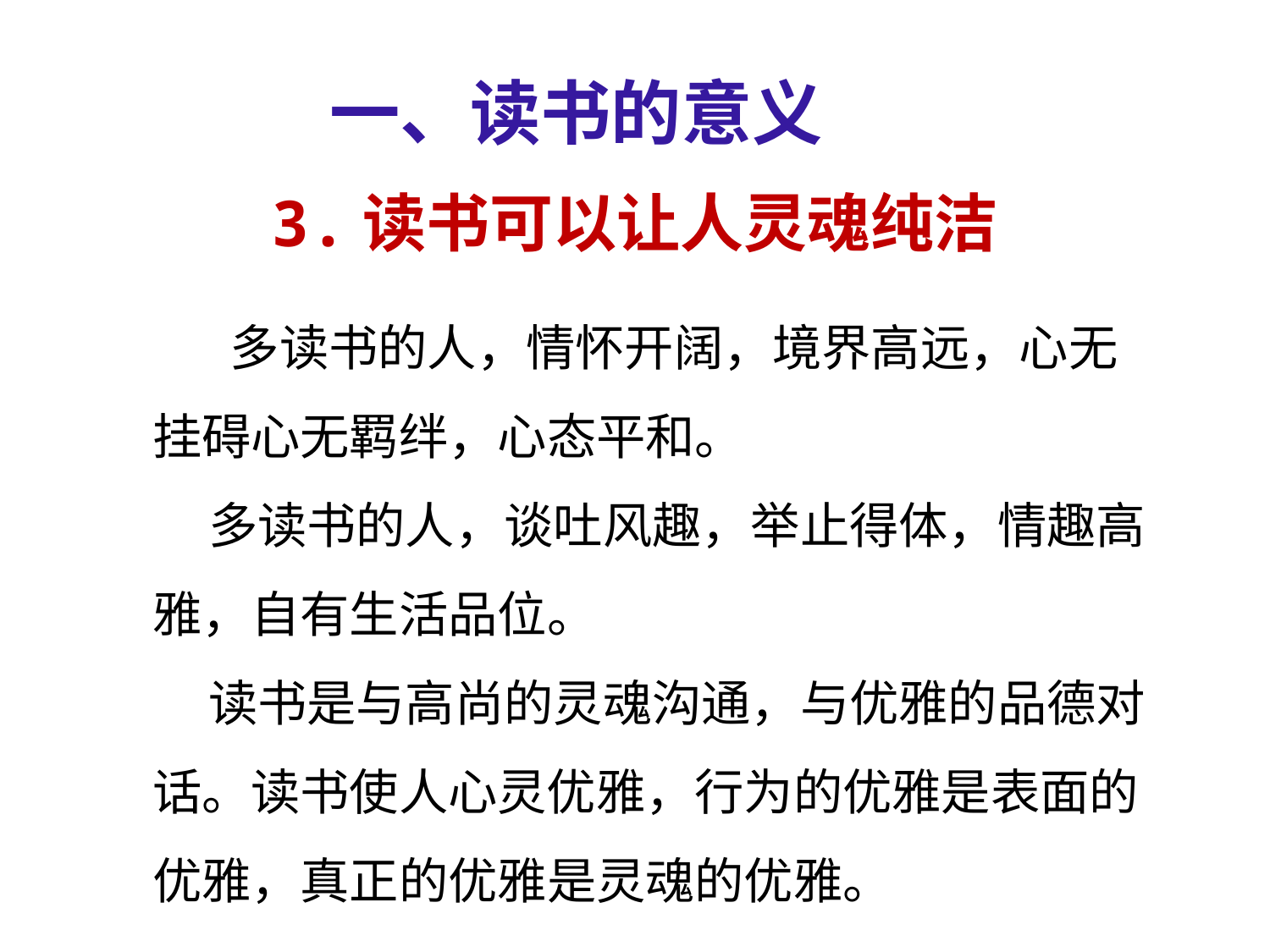

一、读书的意义
 3.读书可以让人灵魂纯洁
      多读书的人，情怀开阔，境界高远，心无挂碍心无羁绊，心态平和。
    多读书的人，谈吐风趣，举止得体，情趣高雅，自有生活品位。
    读书是与高尚的灵魂沟通，与优雅的品德对话。读书使人心灵优雅，行为的优雅是表面的优雅，真正的优雅是灵魂的优雅。